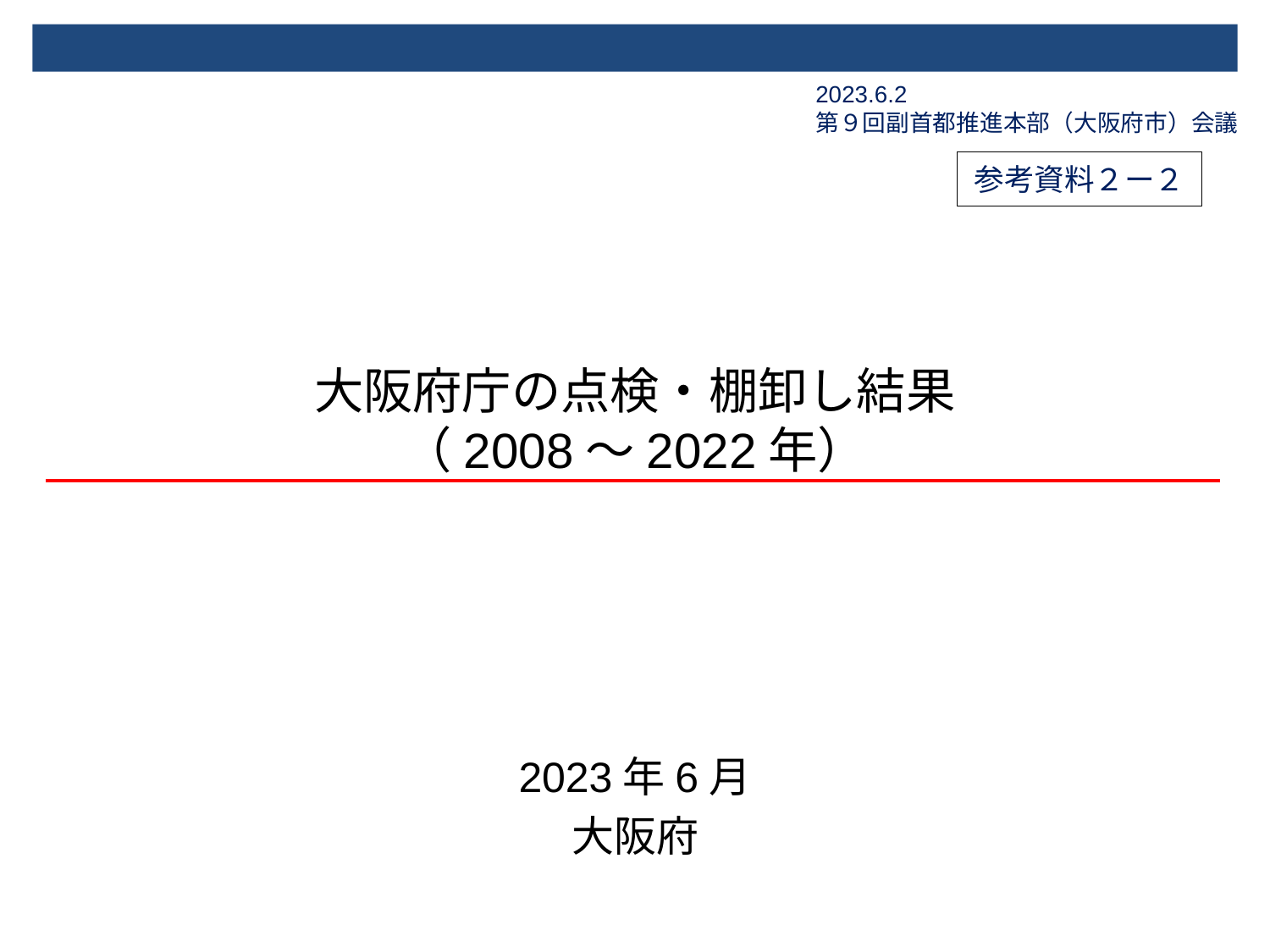

2023.6.2
第９回副首都推進本部（大阪府市）会議
参考資料２ー２
# 大阪府庁の点検・棚卸し結果 （2008～2022年）
2023年6月
大阪府